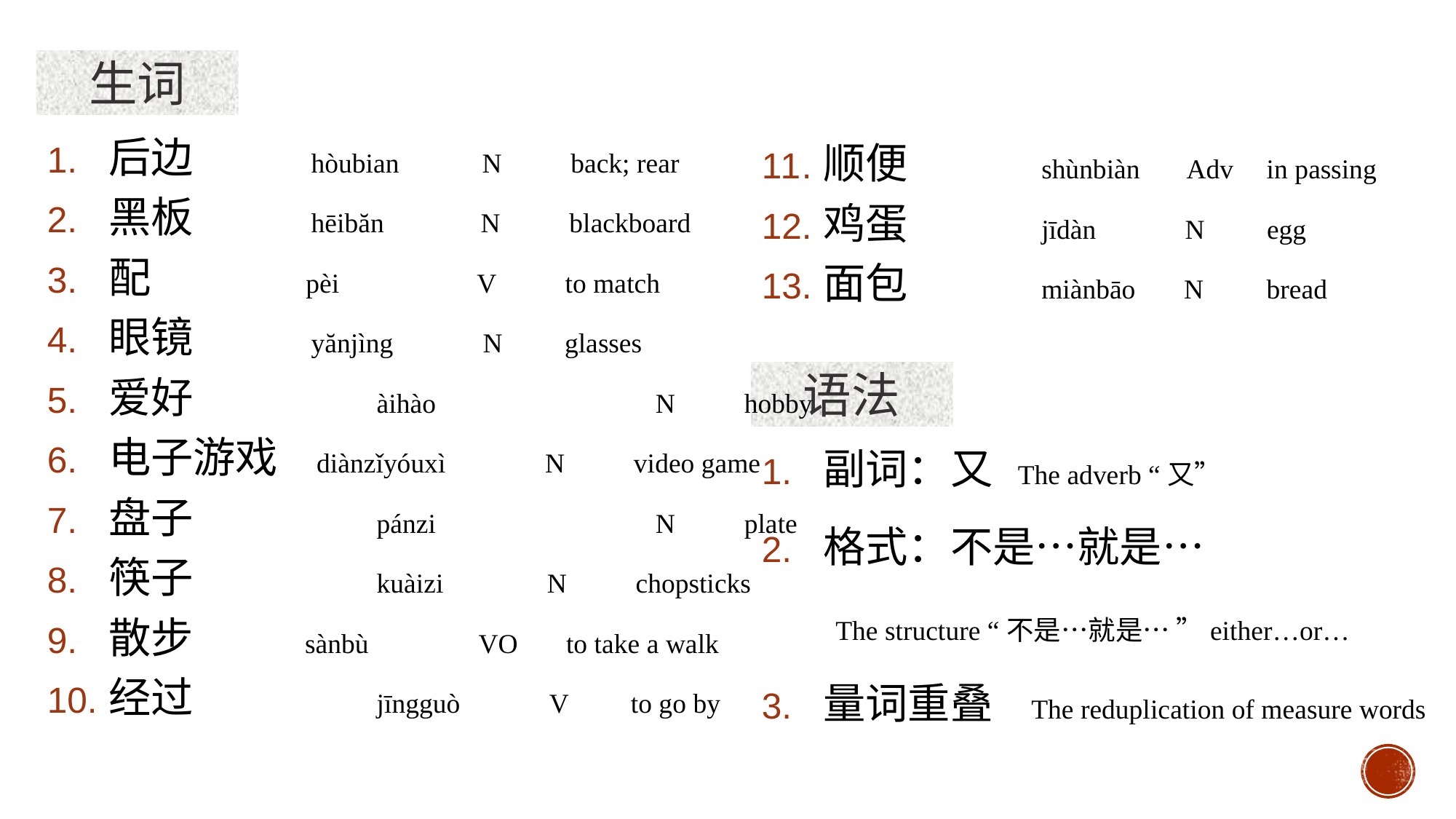

生词
后边                  hòubian            N          back; rear
黑板                  hēibăn              N          blackboard
配                        pèi                    V          to match
眼镜                  yănjìng             N         glasses
爱好         	       àihào	                N          hobby
电子游戏   diànzǐyóuxì	N          video game
盘子        	       pánzi	                N          plate
筷子        	       kuàizi               N          chopsticks
散步                 sànbù                VO       to take a walk
经过        	       jīngguò             V         to go by

顺便        	shùnbiàn       Adv 	 in passing
鸡蛋        	jīdàn	     N         egg
面包        	miànbāo       N    	 bread

语法
副词：又   The adverb “又”
格式：不是…就是…
       The structure “不是…就是… ”either…or…
量词重叠   The reduplication of measure words